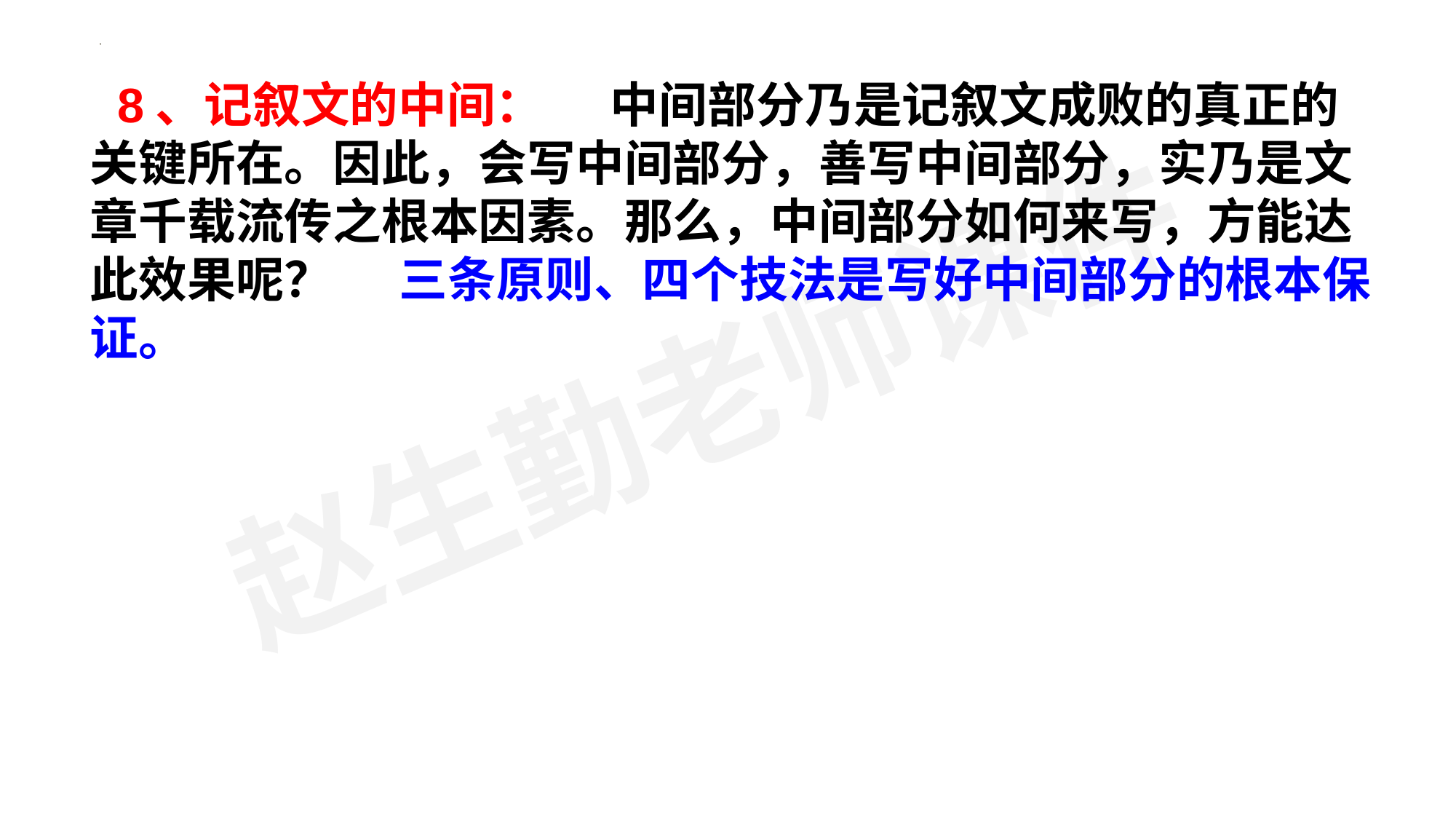

8、记叙文的中间：      中间部分乃是记叙文成败的真正的关键所在。因此，会写中间部分，善写中间部分，实乃是文章千载流传之根本因素。那么，中间部分如何来写，方能达此效果呢？      三条原则、四个技法是写好中间部分的根本保证。